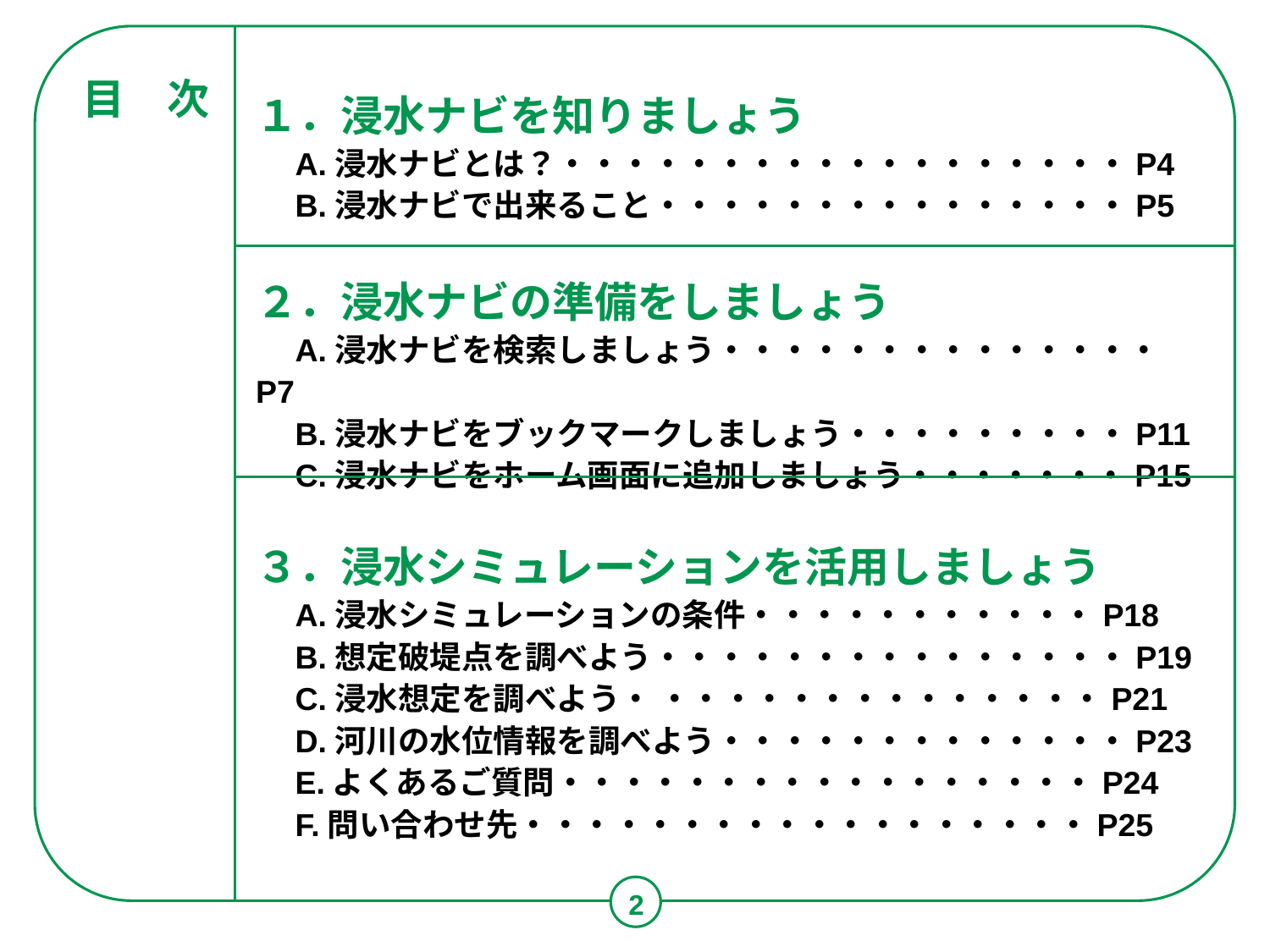

目　次
１．浸水ナビを知りましょう
　A.浸水ナビとは？・・・・・・・・・・・・・・・・・・P4
　B.浸水ナビで出来ること・・・・・・・・・・・・・・・P5

２．浸水ナビの準備をしましょう
　A.浸水ナビを検索しましょう・・・・・・・・・・・・・・P7
　B.浸水ナビをブックマークしましょう・・・・・・・・・P11
　C.浸水ナビをホーム画面に追加しましょう・・・・・・・P15

３．浸水シミュレーションを活用しましょう
　A.浸水シミュレーションの条件・・・・・・・・・・・P18
　B.想定破堤点を調べよう・・・・・・・・・・・・・・・P19
　C.浸水想定を調べよう・ ・・・・・・・・・・・・・・P21
　D.河川の水位情報を調べよう・・・・・・・・・・・・・P23
　E.よくあるご質問・・・・・・・・・・・・・・・・・P24
　F.問い合わせ先・・・・・・・・・・・・・・・・・・P25